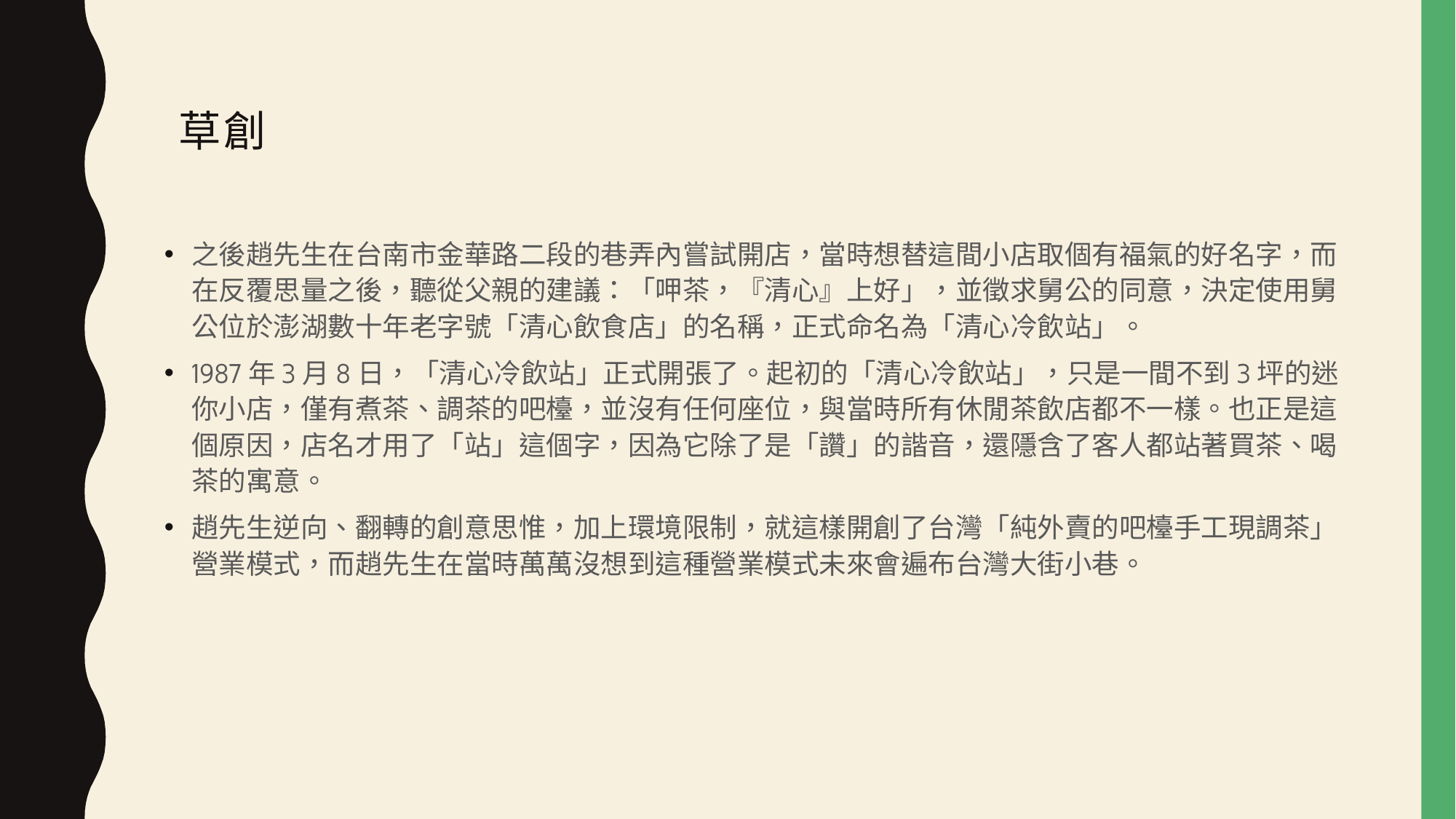

# 草創
之後趙先生在台南市金華路二段的巷弄內嘗試開店，當時想替這間小店取個有福氣的好名字，而在反覆思量之後，聽從父親的建議：「呷茶，『清心』上好」，並徵求舅公的同意，決定使用舅公位於澎湖數十年老字號「清心飲食店」的名稱，正式命名為「清心冷飲站」。
1987年3月8日，「清心冷飲站」正式開張了。起初的「清心冷飲站」，只是一間不到3坪的迷你小店，僅有煮茶、調茶的吧檯，並沒有任何座位，與當時所有休閒茶飲店都不一樣。也正是這個原因，店名才用了「站」這個字，因為它除了是「讚」的諧音，還隱含了客人都站著買茶、喝茶的寓意。
趙先生逆向、翻轉的創意思惟，加上環境限制，就這樣開創了台灣「純外賣的吧檯手工現調茶」營業模式，而趙先生在當時萬萬沒想到這種營業模式未來會遍布台灣大街小巷。